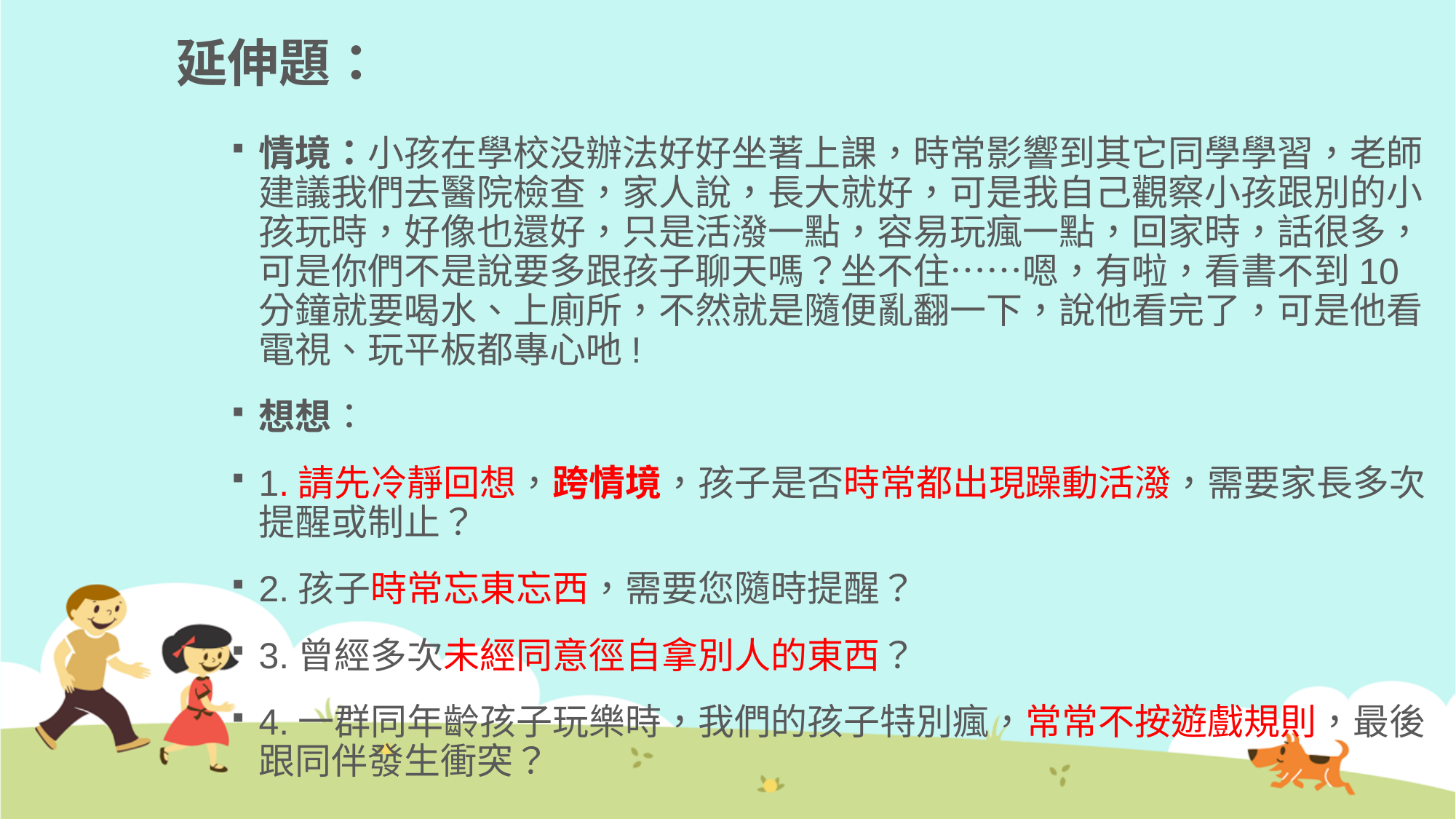

# 延伸題：
情境：小孩在學校没辦法好好坐著上課，時常影響到其它同學學習，老師建議我們去醫院檢查，家人說，長大就好，可是我自己觀察小孩跟別的小孩玩時，好像也還好，只是活潑一點，容易玩瘋一點，回家時，話很多，可是你們不是說要多跟孩子聊天嗎？坐不住……嗯，有啦，看書不到10分鐘就要喝水、上廁所，不然就是隨便亂翻一下，說他看完了，可是他看電視、玩平板都專心吔!
想想：
1.請先冷靜回想，跨情境，孩子是否時常都出現躁動活潑，需要家長多次提醒或制止？
2.孩子時常忘東忘西，需要您隨時提醒？
3.曾經多次未經同意徑自拿別人的東西？
4.一群同年齡孩子玩樂時，我們的孩子特別瘋，常常不按遊戲規則，最後跟同伴發生衝突？